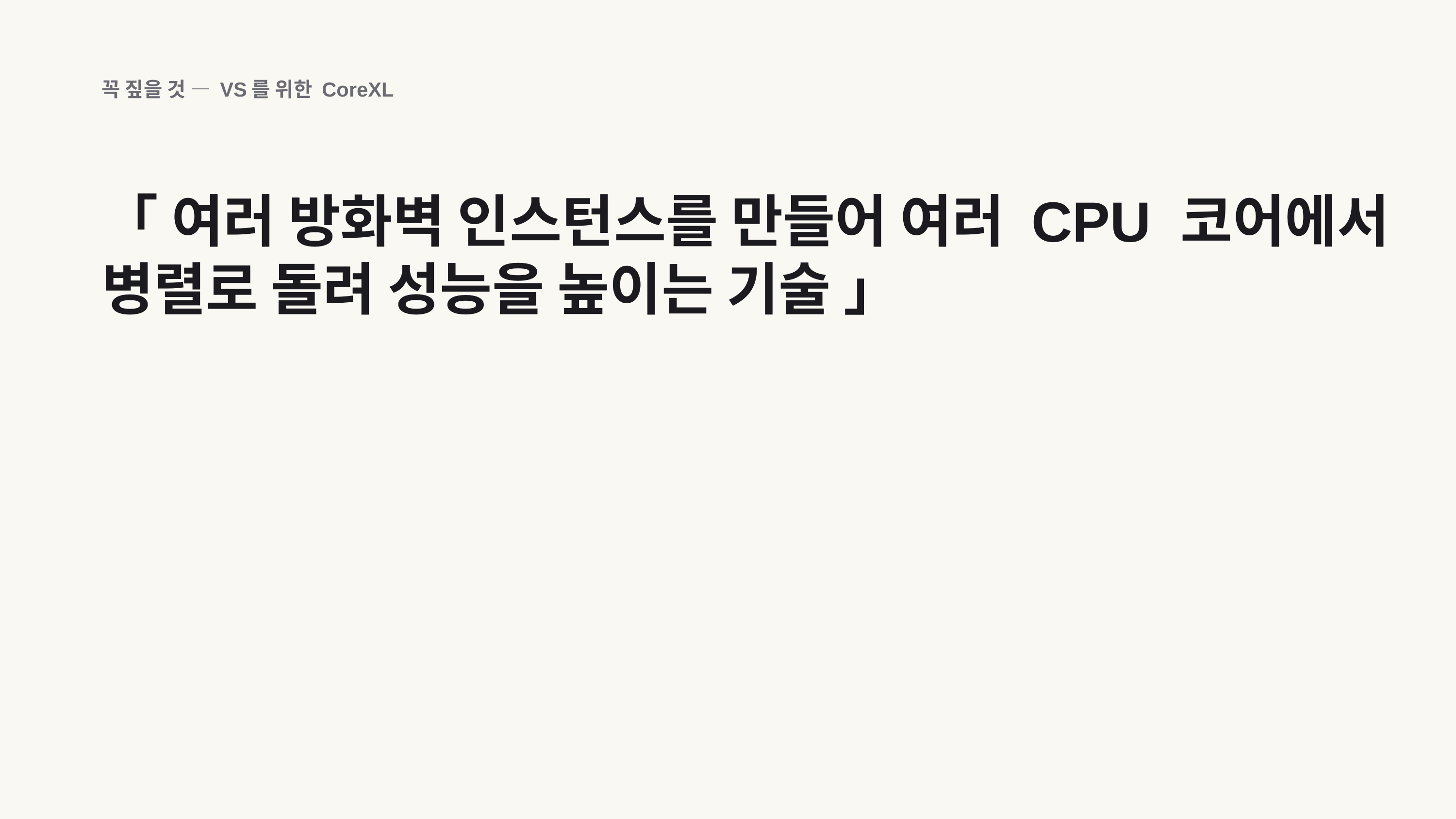

꼭 짚을 것 — VS를 위한 CoreXL
「 여러 방화벽 인스턴스를 만들어 여러 CPU 코어에서 병렬로 돌려 성능을 높이는 기술 」